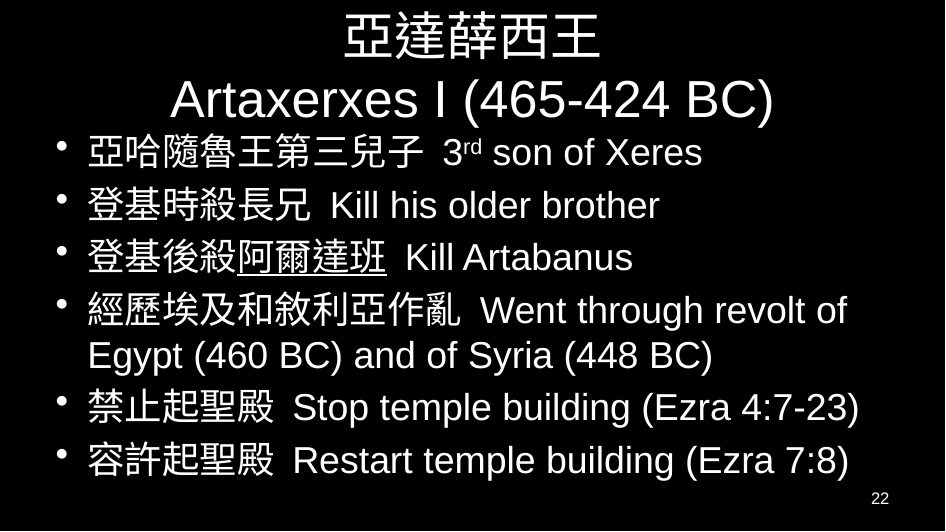

# 亞達薛西王 Artaxerxes I (465-424 BC)
亞哈隨魯王第三兒子 3rd son of Xeres
登基時殺長兄 Kill his older brother
登基後殺阿爾達班 Kill Artabanus
經歷埃及和敘利亞作亂 Went through revolt of Egypt (460 BC) and of Syria (448 BC)
禁止起聖殿 Stop temple building (Ezra 4:7-23)
容許起聖殿 Restart temple building (Ezra 7:8)
22